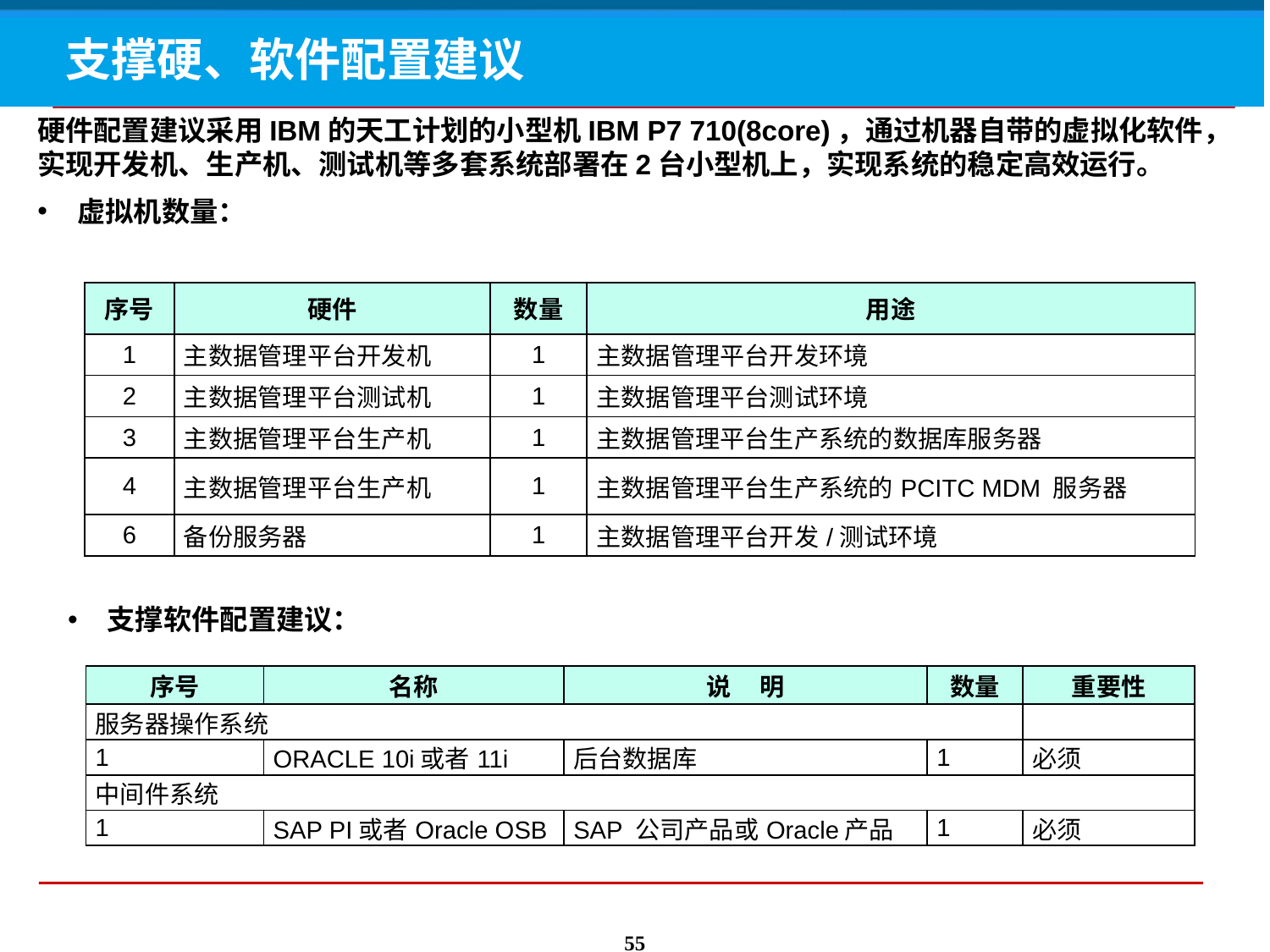

# 支撑硬、软件配置建议
硬件配置建议采用IBM的天工计划的小型机IBM P7 710(8core)，通过机器自带的虚拟化软件，实现开发机、生产机、测试机等多套系统部署在2台小型机上，实现系统的稳定高效运行。
虚拟机数量：
| 序号 | 硬件 | 数量 | 用途 |
| --- | --- | --- | --- |
| 1 | 主数据管理平台开发机 | 1 | 主数据管理平台开发环境 |
| 2 | 主数据管理平台测试机 | 1 | 主数据管理平台测试环境 |
| 3 | 主数据管理平台生产机 | 1 | 主数据管理平台生产系统的数据库服务器 |
| 4 | 主数据管理平台生产机 | 1 | 主数据管理平台生产系统的PCITC MDM 服务器 |
| 6 | 备份服务器 | 1 | 主数据管理平台开发/测试环境 |
支撑软件配置建议：
| 序号 | 名称 | 说 明 | 数量 | 重要性 |
| --- | --- | --- | --- | --- |
| 服务器操作系统 |  |  |  |  |
| 1 | ORACLE 10i或者11i | 后台数据库 | 1 | 必须 |
| 中间件系统 |  |  |  |  |
| 1 | SAP PI或者Oracle OSB | SAP 公司产品或Oracle产品 | 1 | 必须 |
55